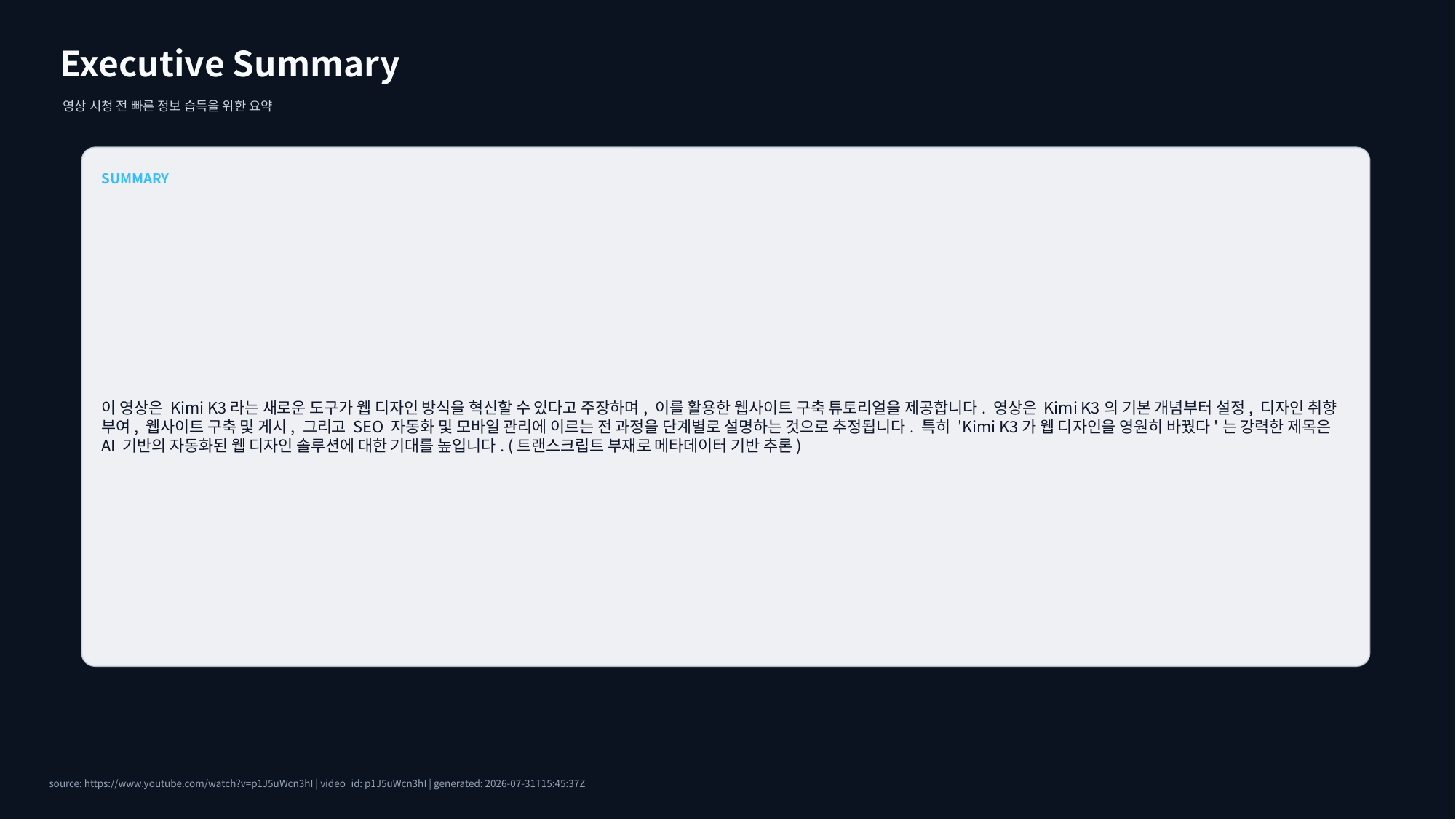

Executive Summary
영상 시청 전 빠른 정보 습득을 위한 요약

SUMMARY
이 영상은 Kimi K3라는 새로운 도구가 웹 디자인 방식을 혁신할 수 있다고 주장하며, 이를 활용한 웹사이트 구축 튜토리얼을 제공합니다. 영상은 Kimi K3의 기본 개념부터 설정, 디자인 취향 부여, 웹사이트 구축 및 게시, 그리고 SEO 자동화 및 모바일 관리에 이르는 전 과정을 단계별로 설명하는 것으로 추정됩니다. 특히 'Kimi K3가 웹 디자인을 영원히 바꿨다'는 강력한 제목은 AI 기반의 자동화된 웹 디자인 솔루션에 대한 기대를 높입니다. (트랜스크립트 부재로 메타데이터 기반 추론)
source: https://www.youtube.com/watch?v=p1J5uWcn3hI | video_id: p1J5uWcn3hI | generated: 2026-07-31T15:45:37Z